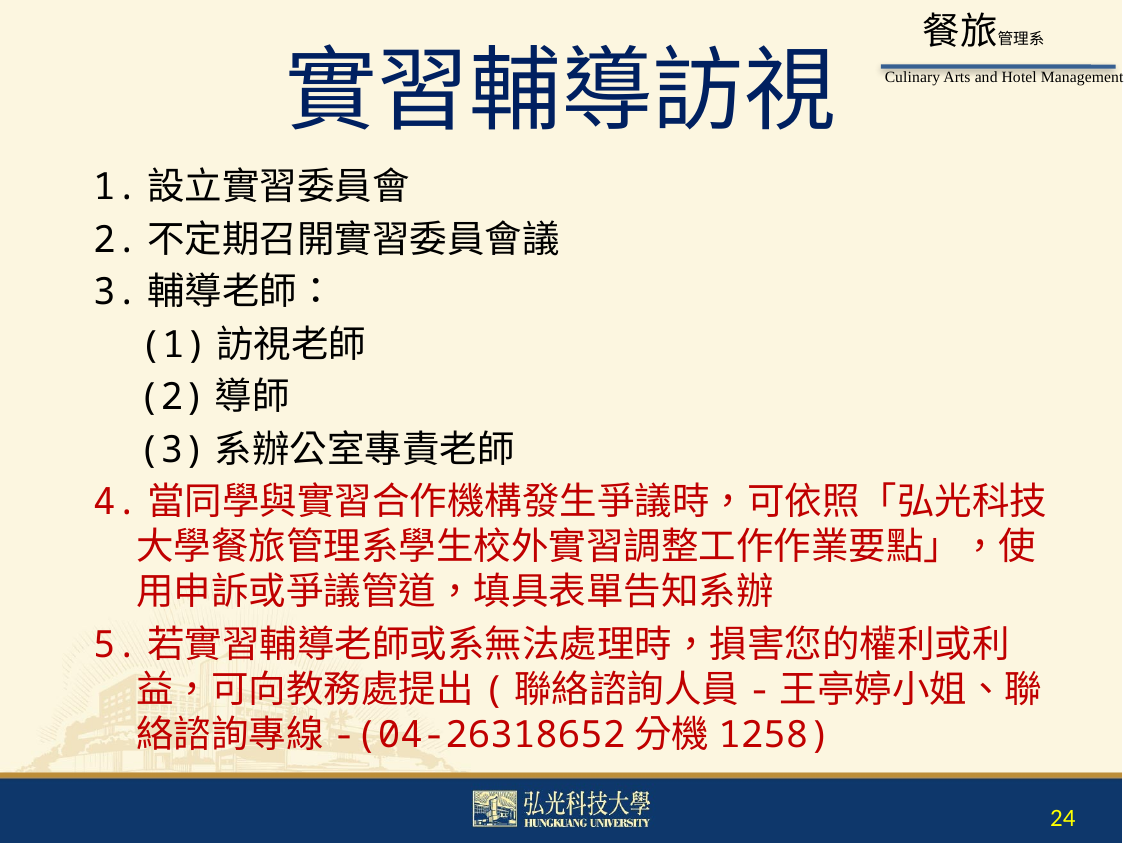

# 實習輔導訪視
1.設立實習委員會
2.不定期召開實習委員會議
3.輔導老師：
　(1)訪視老師
  (2)導師
  (3)系辦公室專責老師
4.當同學與實習合作機構發生爭議時，可依照「弘光科技大學餐旅管理系學生校外實習調整工作作業要點」，使用申訴或爭議管道，填具表單告知系辦
5.若實習輔導老師或系無法處理時，損害您的權利或利益，可向教務處提出(聯絡諮詢人員-王亭婷小姐、聯絡諮詢專線-(04-26318652分機1258)
24